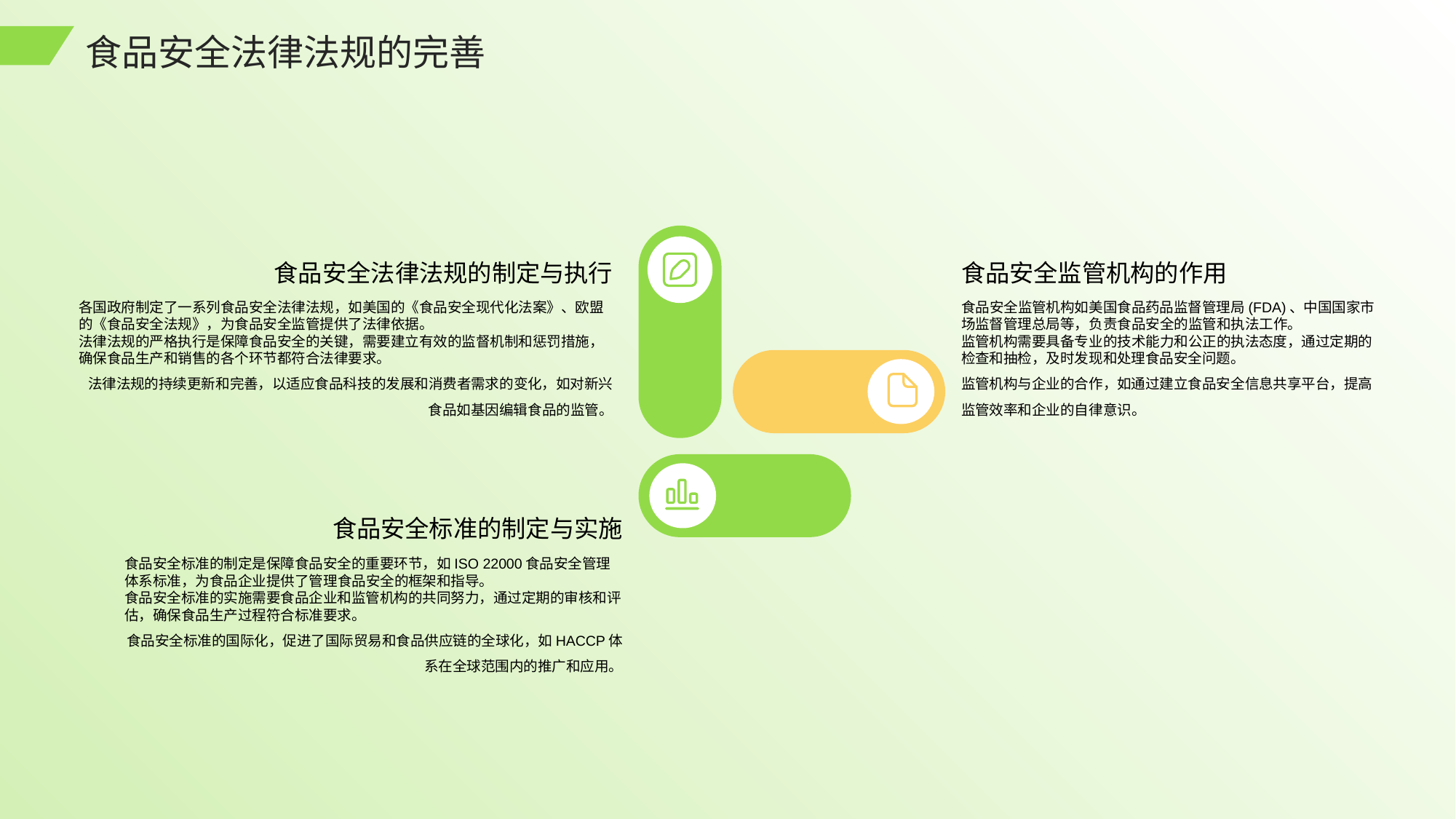

食品安全法律法规的完善

食品安全法律法规的制定与执行
食品安全监管机构的作用

各国政府制定了一系列食品安全法律法规，如美国的《食品安全现代化法案》、欧盟的《食品安全法规》，为食品安全监管提供了法律依据。
法律法规的严格执行是保障食品安全的关键，需要建立有效的监督机制和惩罚措施，确保食品生产和销售的各个环节都符合法律要求。
法律法规的持续更新和完善，以适应食品科技的发展和消费者需求的变化，如对新兴食品如基因编辑食品的监管。
食品安全监管机构如美国食品药品监督管理局(FDA)、中国国家市场监督管理总局等，负责食品安全的监管和执法工作。
监管机构需要具备专业的技术能力和公正的执法态度，通过定期的检查和抽检，及时发现和处理食品安全问题。
监管机构与企业的合作，如通过建立食品安全信息共享平台，提高监管效率和企业的自律意识。

食品安全标准的制定与实施

食品安全标准的制定是保障食品安全的重要环节，如ISO 22000食品安全管理体系标准，为食品企业提供了管理食品安全的框架和指导。
食品安全标准的实施需要食品企业和监管机构的共同努力，通过定期的审核和评估，确保食品生产过程符合标准要求。
食品安全标准的国际化，促进了国际贸易和食品供应链的全球化，如HACCP体系在全球范围内的推广和应用。